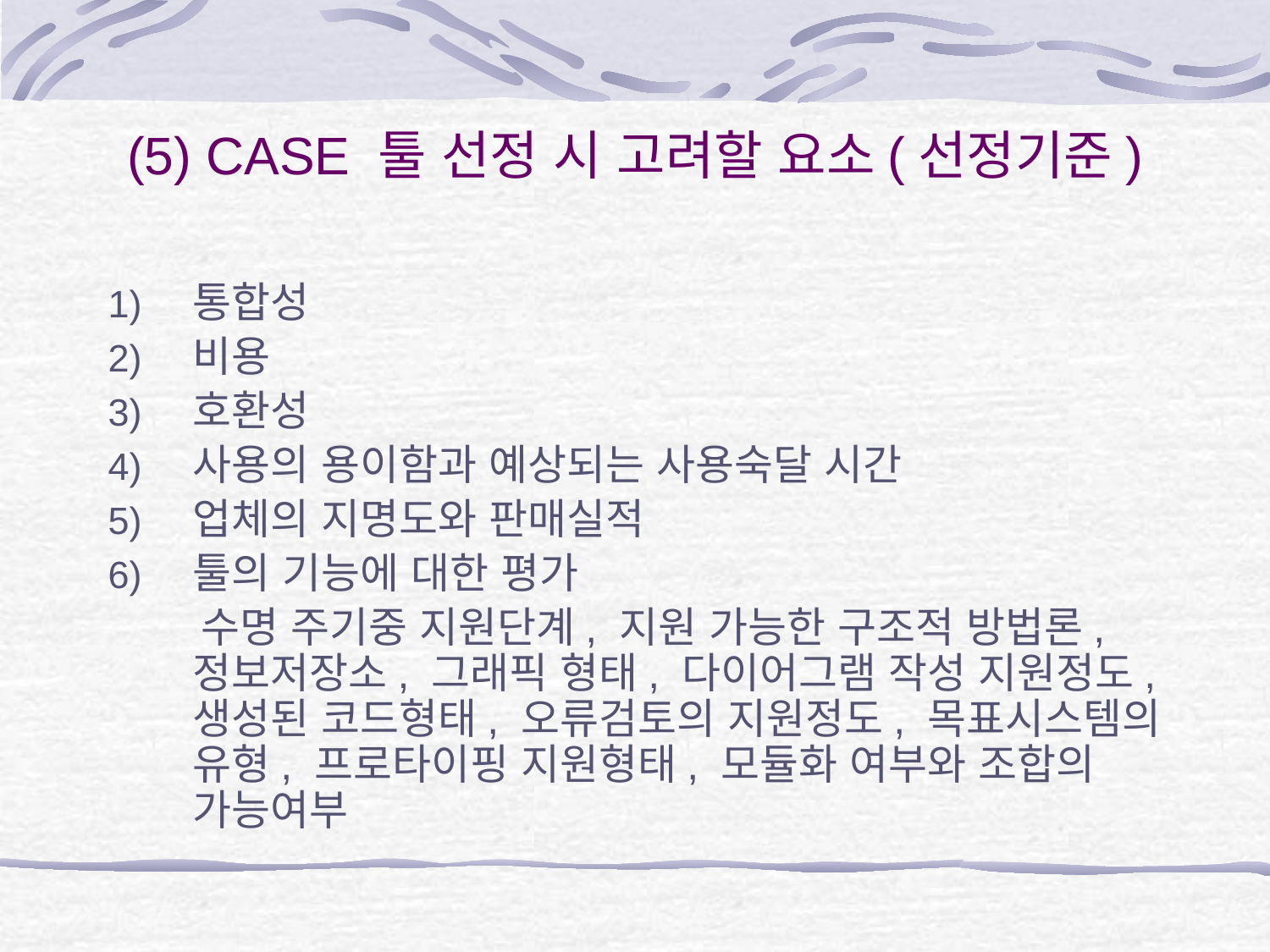

# (5) CASE 툴 선정 시 고려할 요소(선정기준)
통합성
비용
호환성
사용의 용이함과 예상되는 사용숙달 시간
업체의 지명도와 판매실적
툴의 기능에 대한 평가
       수명 주기중 지원단계, 지원 가능한 구조적 방법론, 정보저장소, 그래픽 형태, 다이어그램 작성 지원정도, 생성된 코드형태, 오류검토의 지원정도, 목표시스템의 유형, 프로타이핑 지원형태, 모듈화 여부와 조합의 가능여부